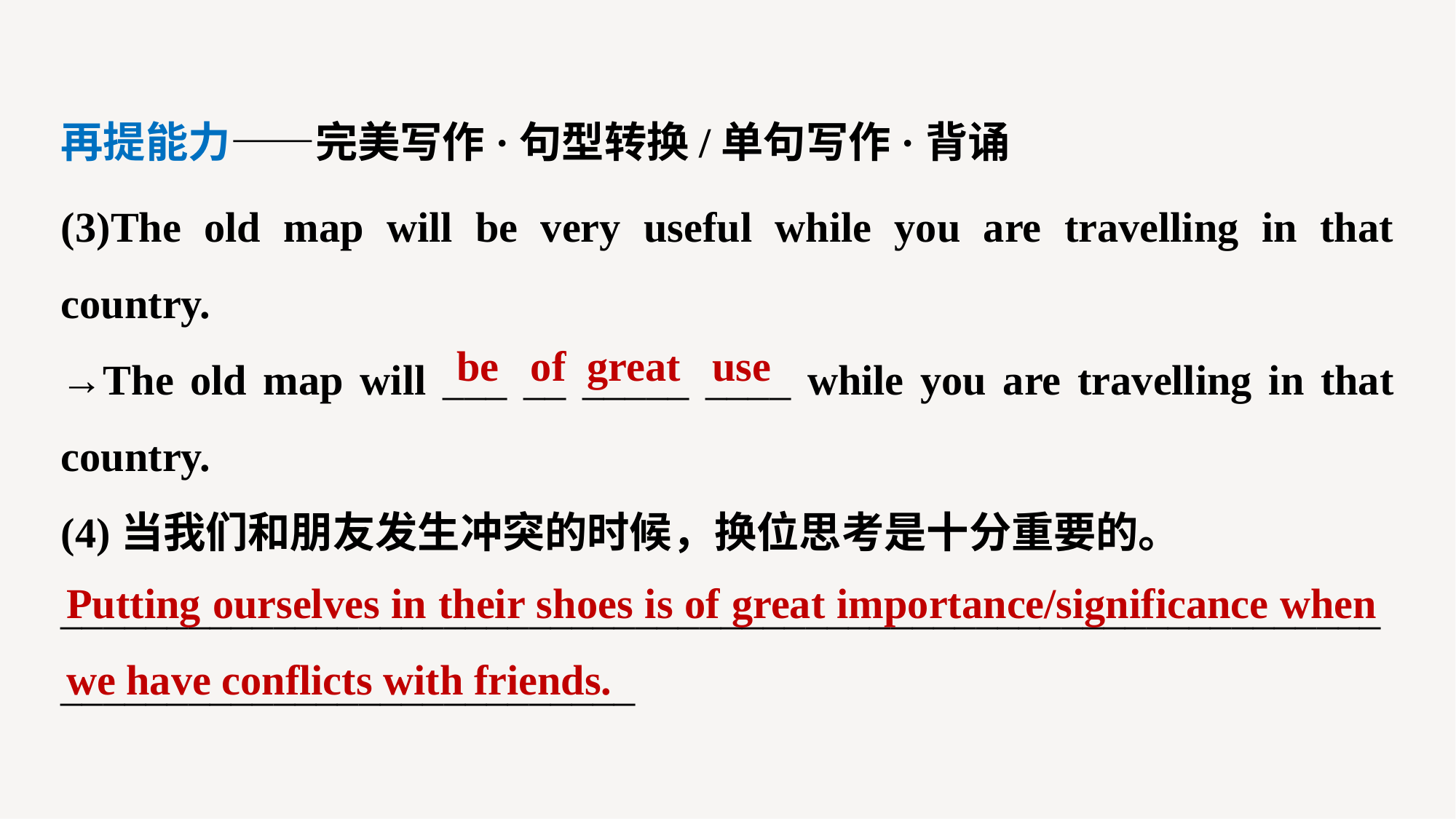

再提能力——完美写作·句型转换/单句写作·背诵
(3)The old map will be very useful while you are travelling in that country.
→The old map will ___ __ _____ ____ while you are travelling in that country.
(4)当我们和朋友发生冲突的时候，换位思考是十分重要的。
_________________________________________________________________________________________
be   of  great   use
Putting ourselves in their shoes is of great importance/significance when we have conflicts with friends.